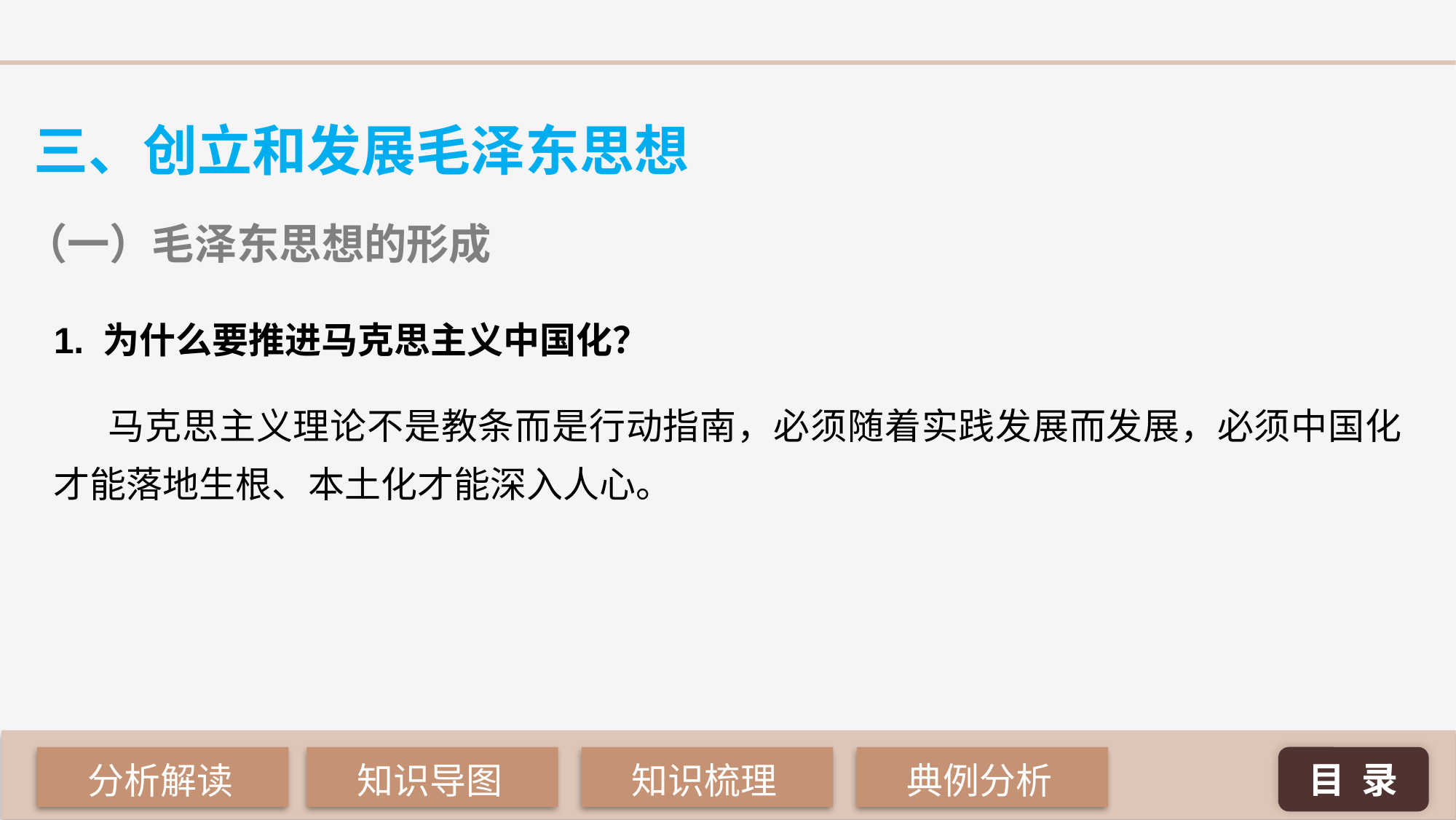

三、创立和发展毛泽东思想
（一）毛泽东思想的形成
1. 为什么要推进马克思主义中国化？
马克思主义理论不是教条而是行动指南，必须随着实践发展而发展，必须中国化才能落地生根、本土化才能深入人心。